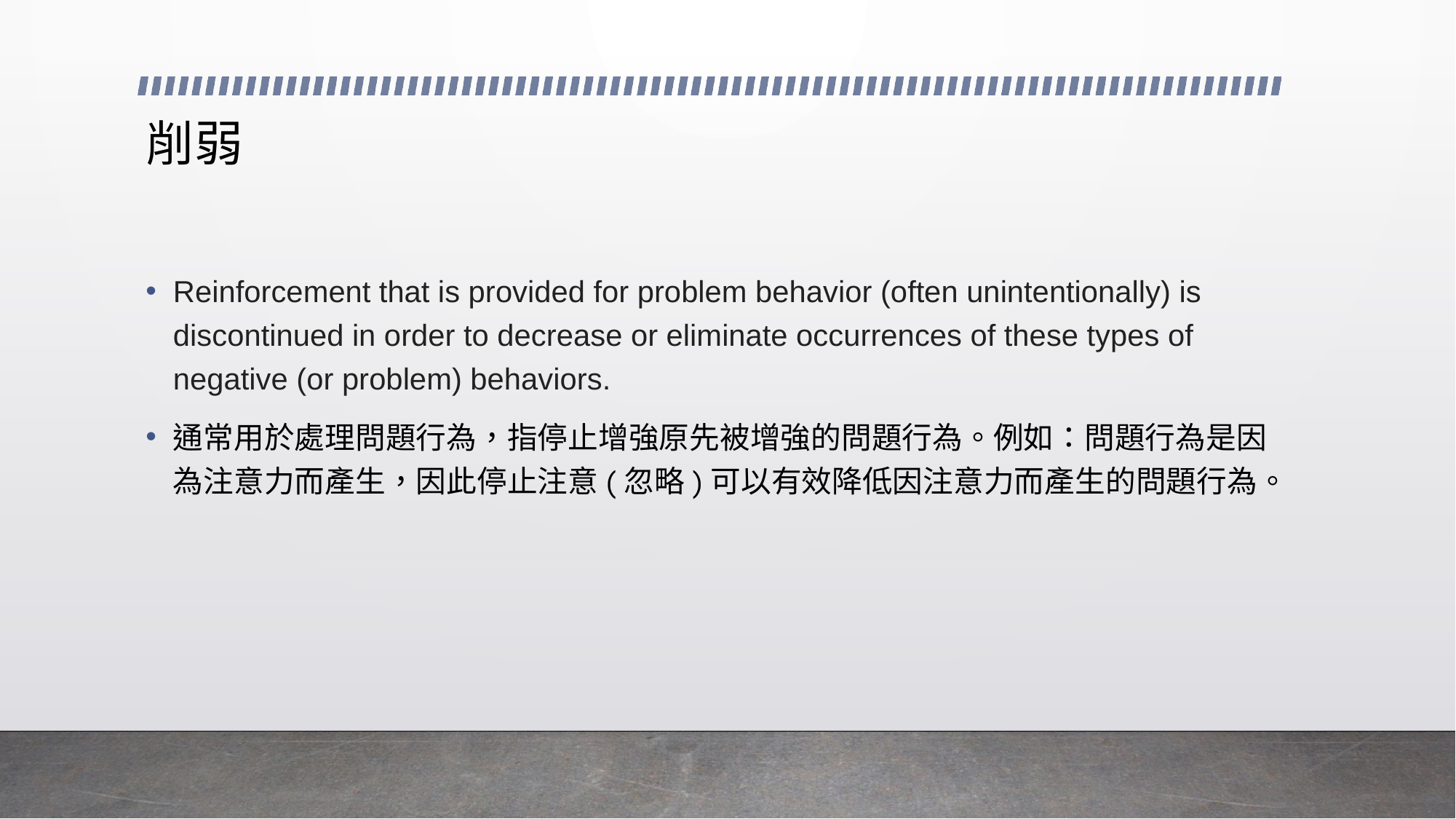

# 削弱
Reinforcement that is provided for problem behavior (often unintentionally) is discontinued in order to decrease or eliminate occurrences of these types of negative (or problem) behaviors.
通常用於處理問題行為，指停止增強原先被增強的問題行為。例如：問題行為是因為注意力而產生，因此停止注意(忽略)可以有效降低因注意力而產生的問題行為。